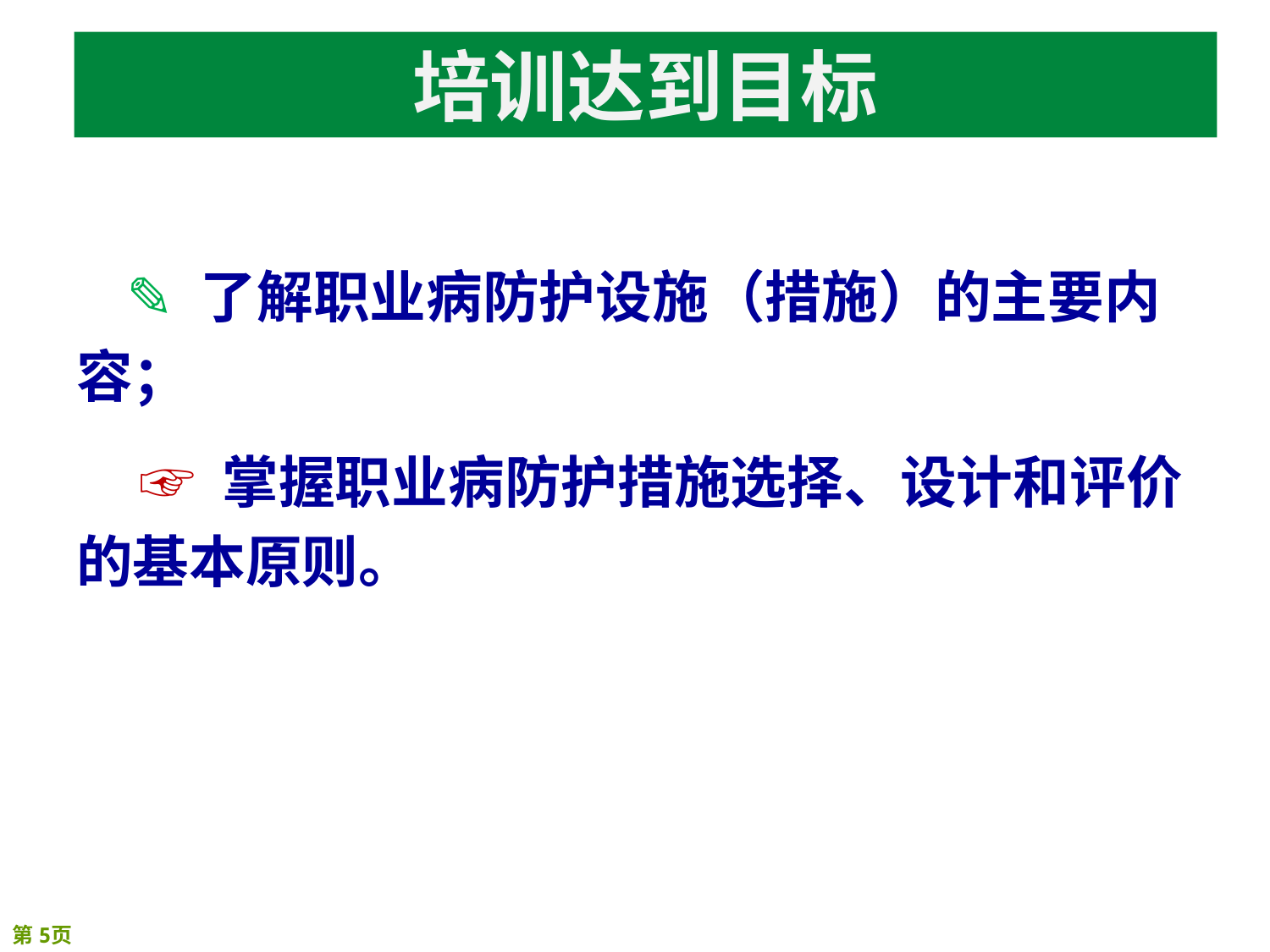

# 培训达到目标
✎ 了解职业病防护设施（措施）的主要内容；
 ☞ 掌握职业病防护措施选择、设计和评价的基本原则。
5